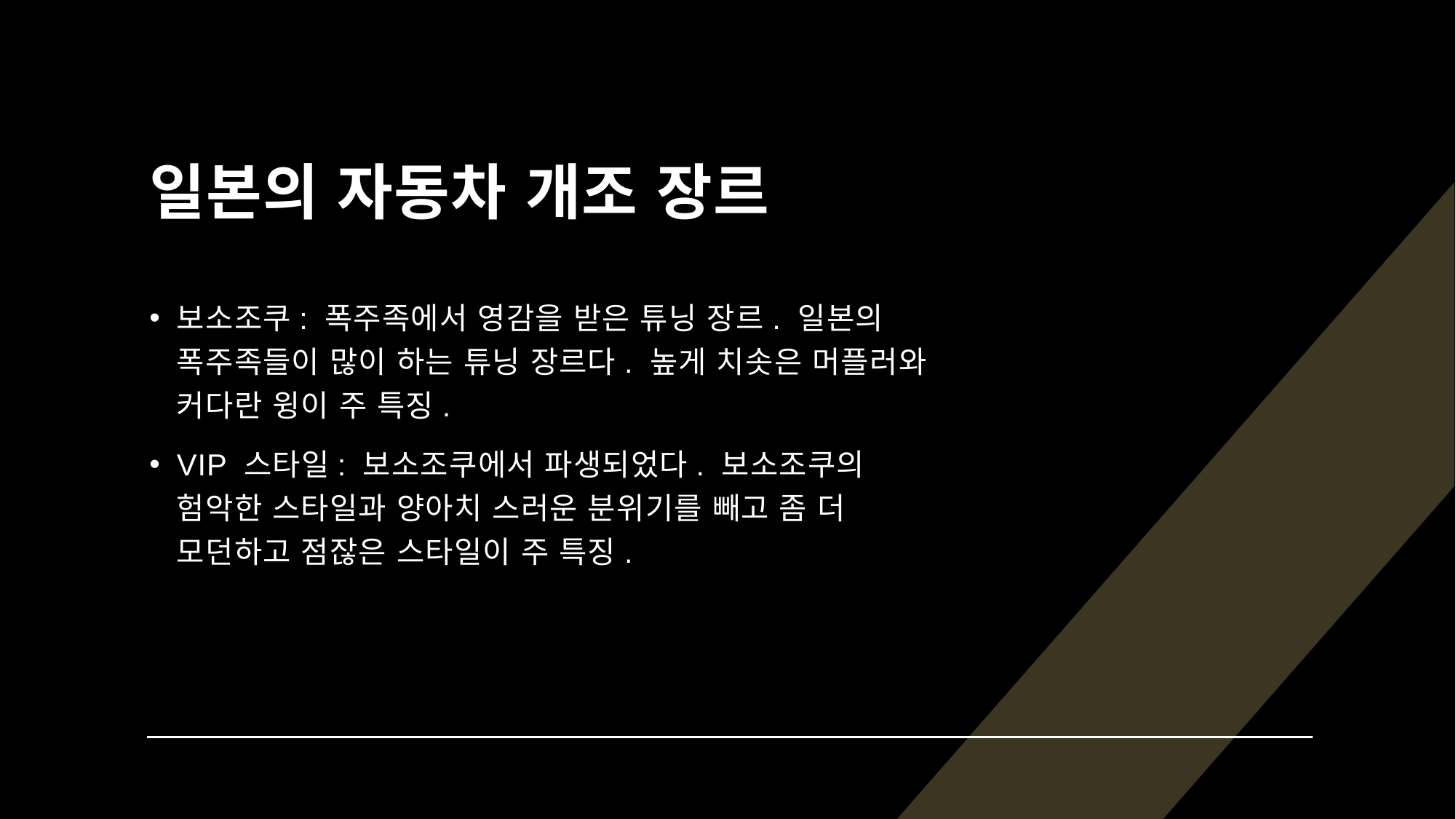

# 일본의 자동차 개조 장르

보소조쿠: 폭주족에서 영감을 받은 튜닝 장르. 일본의 폭주족들이 많이 하는 튜닝 장르다. 높게 치솟은 머플러와 커다란 윙이 주 특징.
VIP 스타일: 보소조쿠에서 파생되었다. 보소조쿠의 험악한 스타일과 양아치 스러운 분위기를 빼고 좀 더 모던하고 점잖은 스타일이 주 특징.